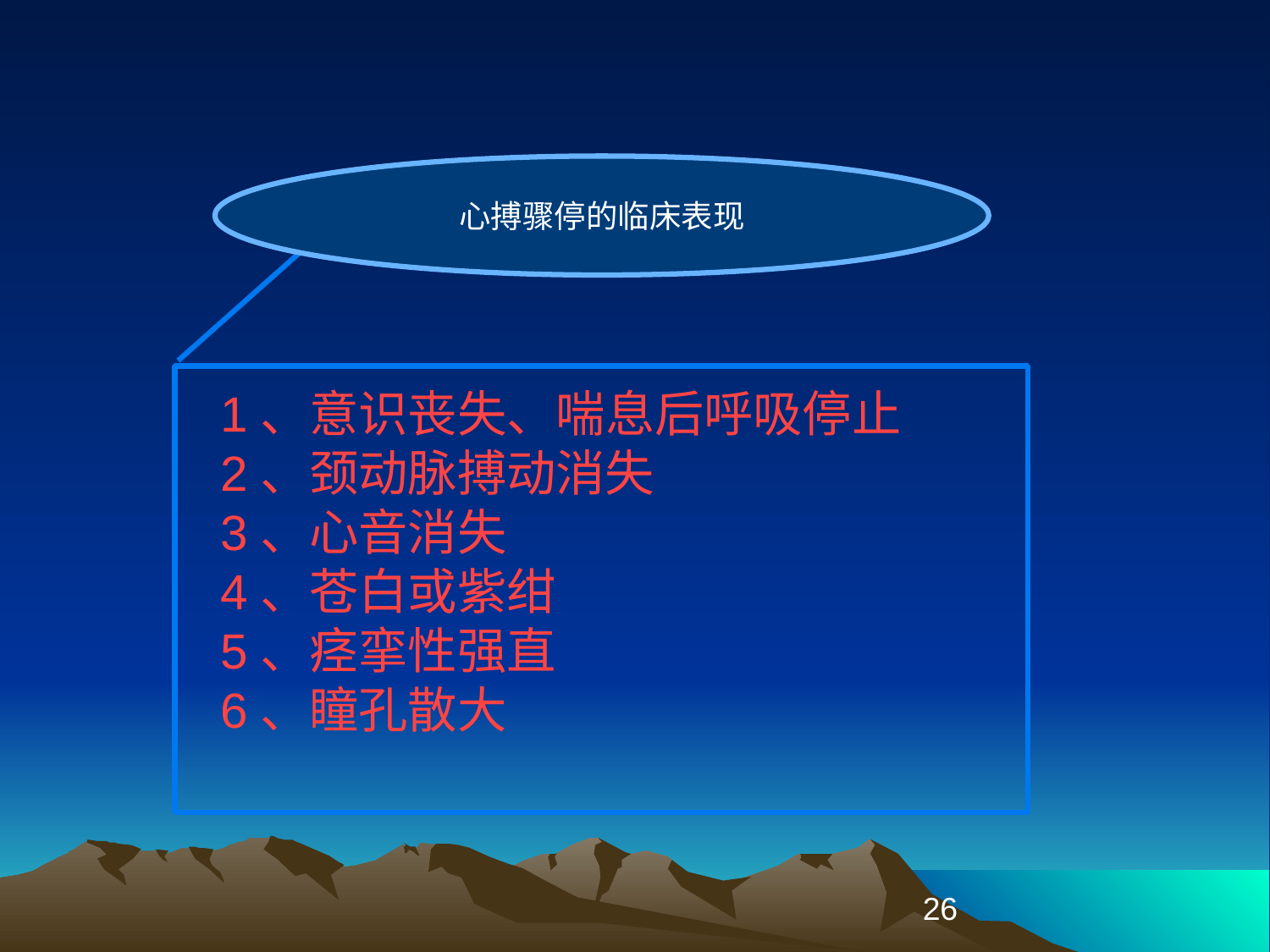

心搏骤停的临床表现
1、意识丧失、喘息后呼吸停止
2、颈动脉搏动消失
3、心音消失
4、苍白或紫绀
5、痉挛性强直
6、瞳孔散大

26